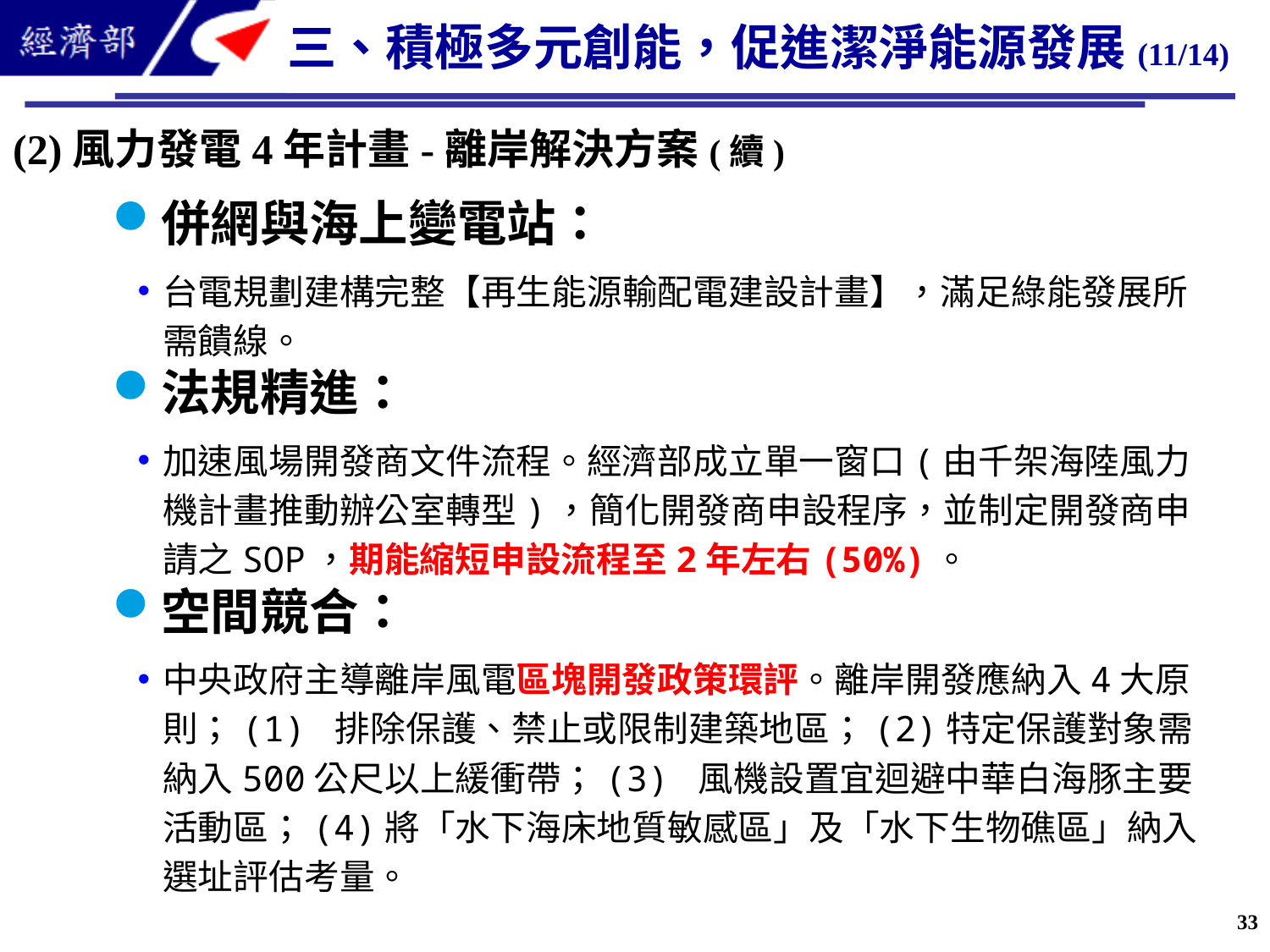

三、積極多元創能，促進潔淨能源發展(11/14)

(2)風力發電4年計畫-離岸解決方案(續)
併網與海上變電站：
台電規劃建構完整【再生能源輸配電建設計畫】，滿足綠能發展所需饋線。
法規精進：
加速風場開發商文件流程。經濟部成立單一窗口(由千架海陸風力機計畫推動辦公室轉型)，簡化開發商申設程序，並制定開發商申請之SOP，期能縮短申設流程至2年左右(50%)。
空間競合：
中央政府主導離岸風電區塊開發政策環評。離岸開發應納入4大原則；(1) 排除保護、禁止或限制建築地區；(2)特定保護對象需納入500公尺以上緩衝帶；(3) 風機設置宜迴避中華白海豚主要活動區；(4)將「水下海床地質敏感區」及「水下生物礁區」納入選址評估考量。
33